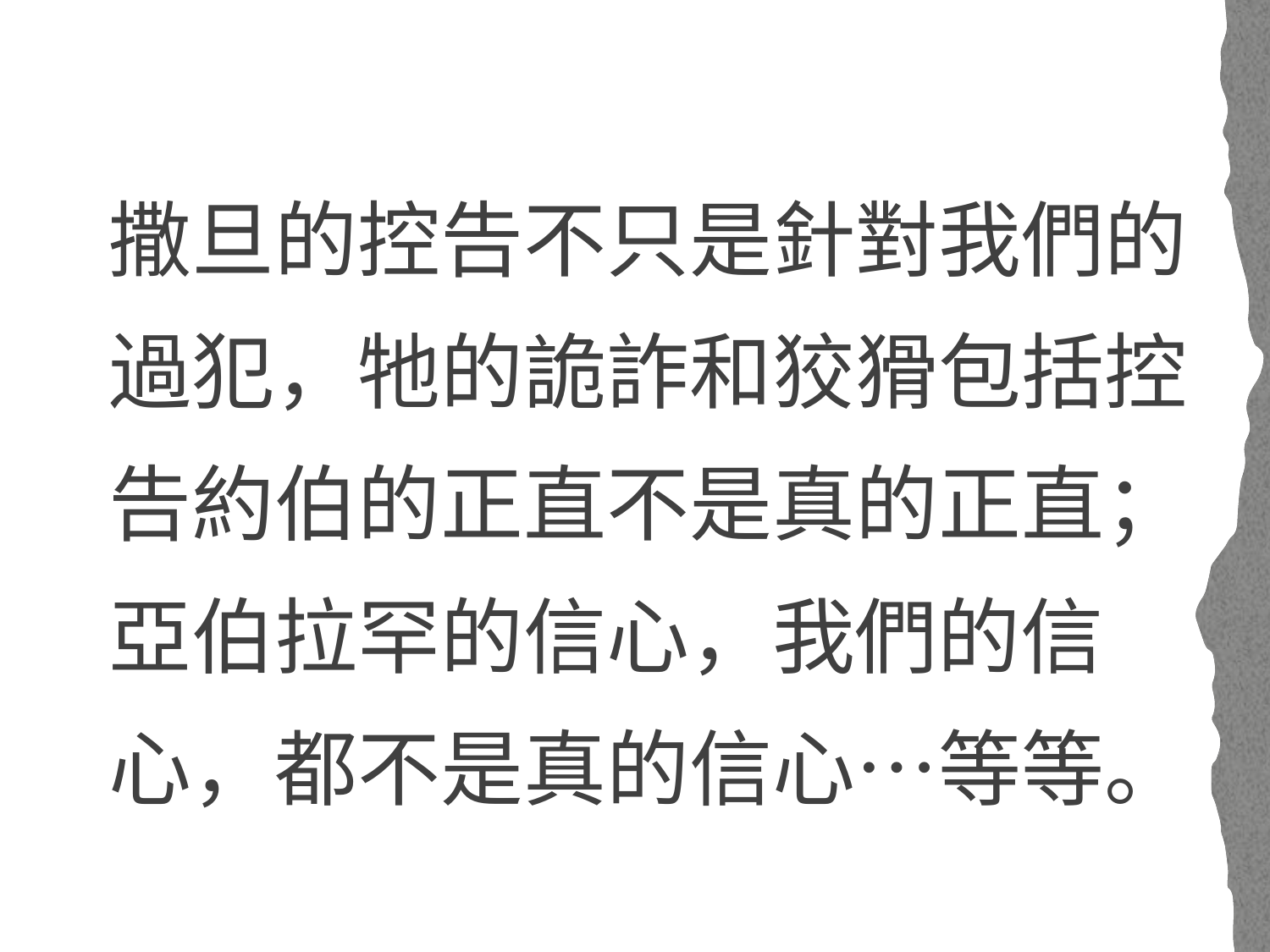

撒旦的控告不只是針對我們的過犯，牠的詭詐和狡猾包括控告約伯的正直不是真的正直；亞伯拉罕的信心，我們的信心，都不是真的信心…等等。